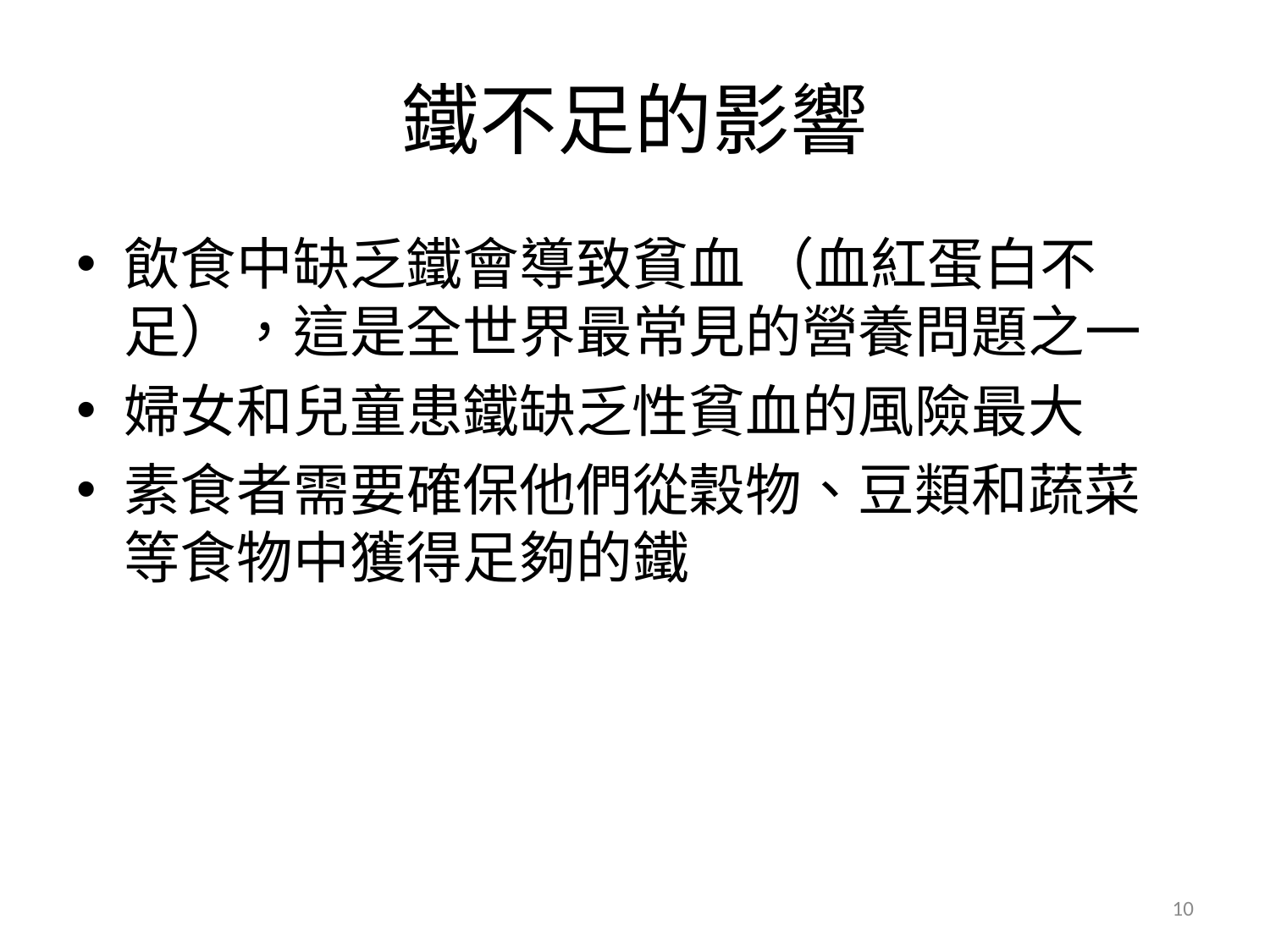

# 鐵不足的影響
飲食中缺乏鐵會導致貧血 （血紅蛋白不足），這是全世界最常見的營養問題之一
婦女和兒童患鐵缺乏性貧血的風險最大
素食者需要確保他們從穀物、豆類和蔬菜等食物中獲得足夠的鐵
10